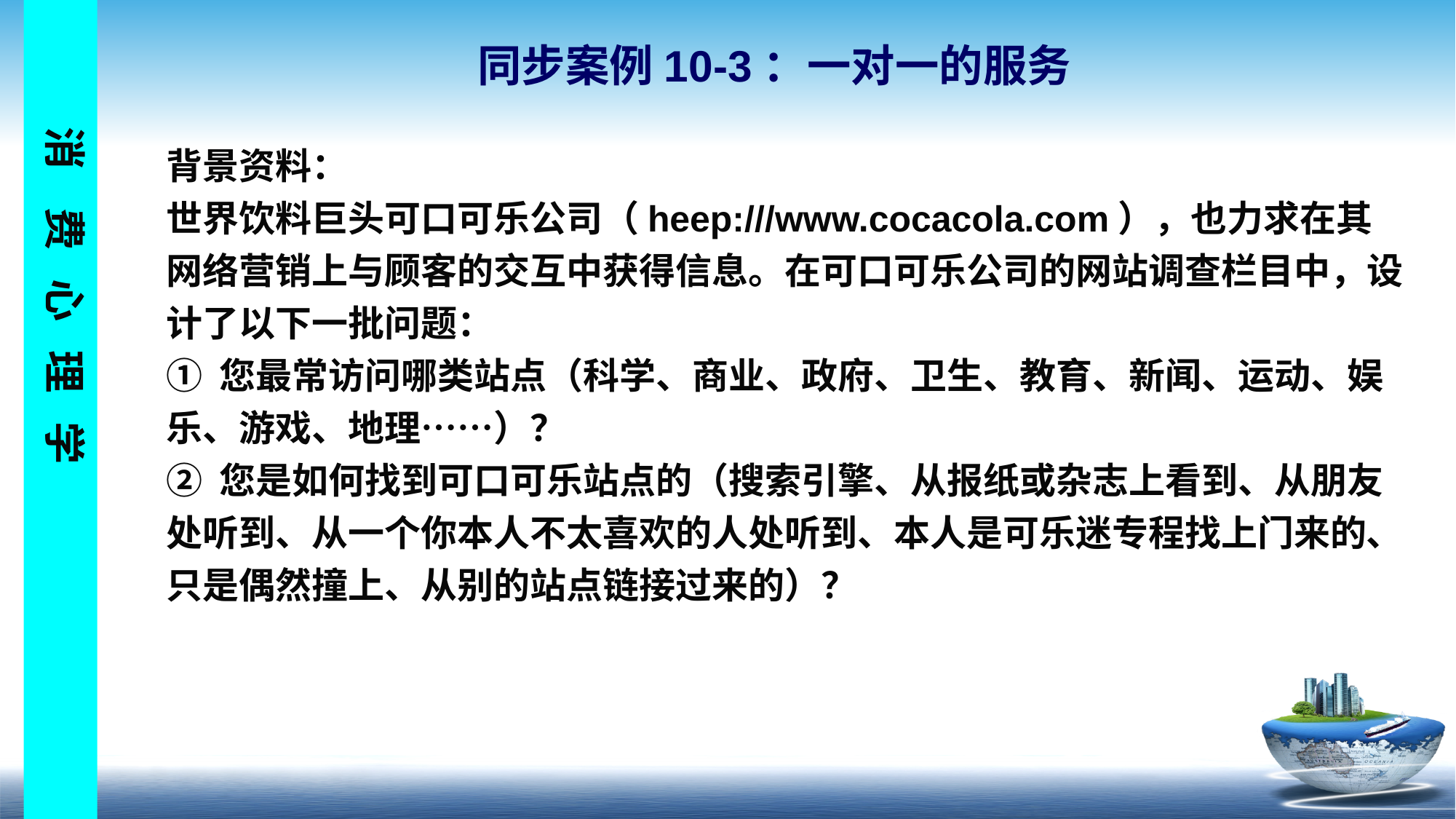

# 同步案例10-3：一对一的服务
背景资料：
世界饮料巨头可口可乐公司（heep:///www.cocacola.com），也力求在其网络营销上与顾客的交互中获得信息。在可口可乐公司的网站调查栏目中，设计了以下一批问题：
① 您最常访问哪类站点（科学、商业、政府、卫生、教育、新闻、运动、娱乐、游戏、地理……）？
② 您是如何找到可口可乐站点的（搜索引擎、从报纸或杂志上看到、从朋友处听到、从一个你本人不太喜欢的人处听到、本人是可乐迷专程找上门来的、只是偶然撞上、从别的站点链接过来的）？